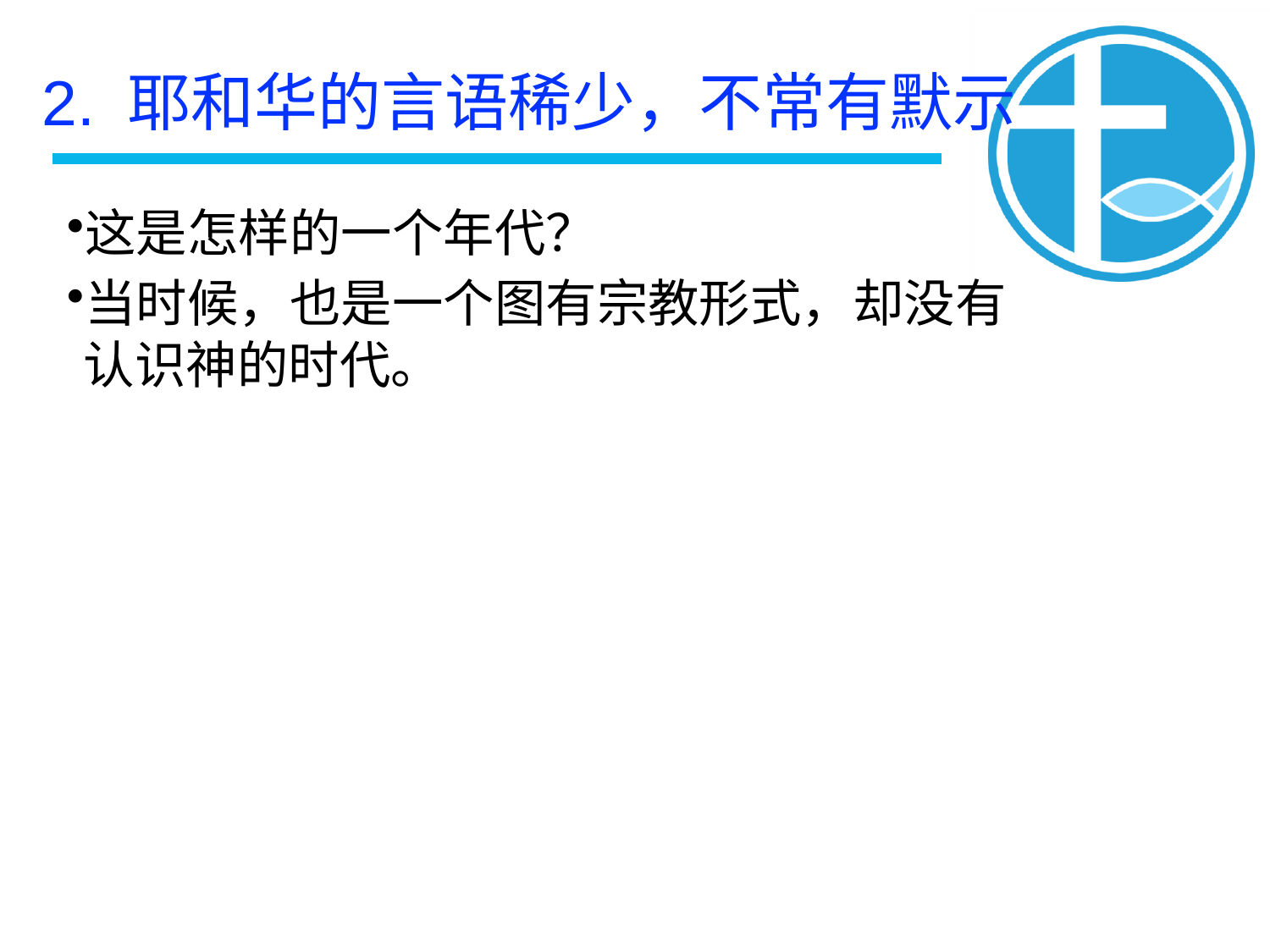

2. 耶和华的言语稀少，不常有默示
这是怎样的一个年代？
当时候，也是一个图有宗教形式，却没有认识神的时代。